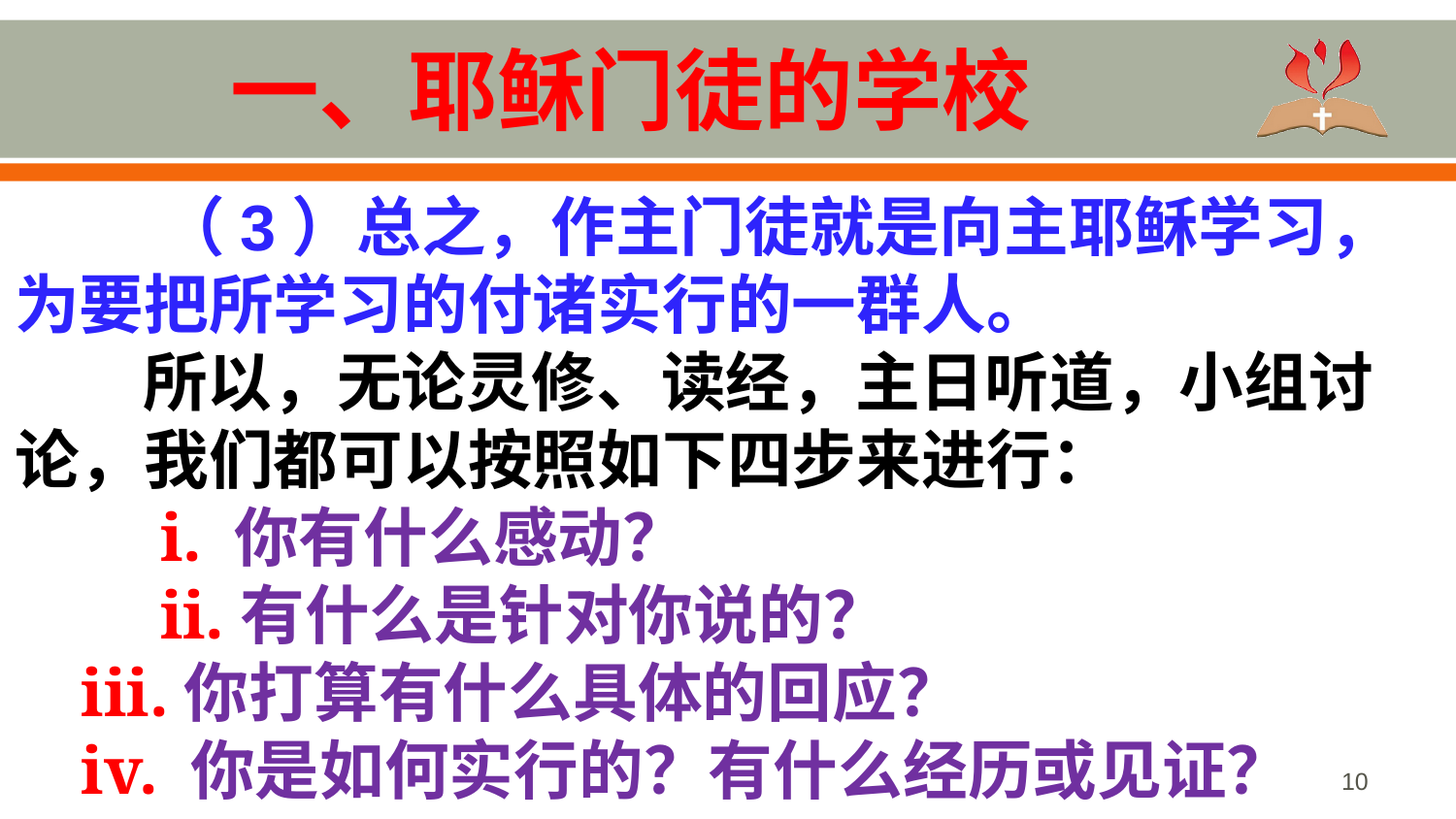

# 一、耶稣门徒的学校
	（3）总之，作主门徒就是向主耶稣学习，为要把所学习的付诸实行的一群人。
所以，无论灵修、读经，主日听道，小组讨论，我们都可以按照如下四步来进行：
	i. 你有什么感动？
	ii.有什么是针对你说的？
    iii.你打算有什么具体的回应？
    iv. 你是如何实行的？有什么经历或见证？

10